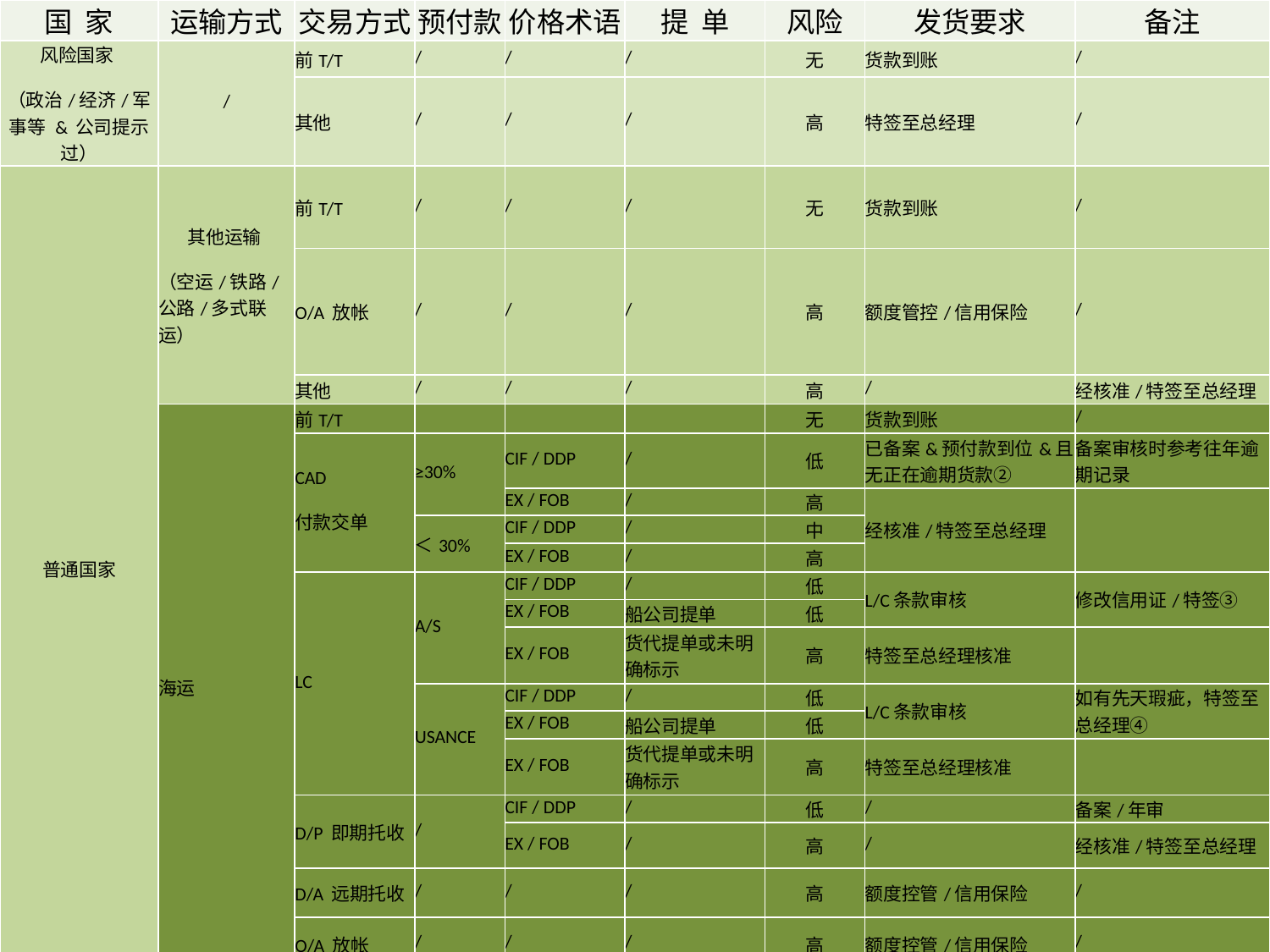

| 国 家 | 运输方式 | 交易方式 | 预付款 | 价格术语 | 提 单 | 风险 | 发货要求 | 备注 |
| --- | --- | --- | --- | --- | --- | --- | --- | --- |
| 风险国家 （政治/经济/军事等 & 公司提示过） | / | 前T/T | / | / | / | 无 | 货款到账 | / |
|  |  | 其他 | / | / | / | 高 | 特签至总经理 | / |
| 普通国家 | 其他运输 （空运/铁路/ 公路/多式联运） | 前T/T | / | / | / | 无 | 货款到账 | / |
|  |  | O/A 放帐 | / | / | / | 高 | 额度管控/信用保险 | / |
|  |  | 其他 | / | / | / | 高 | / | 经核准/特签至总经理 |
|  | 海运 | 前T/T |  |  |  | 无 | 货款到账 | / |
|  |  | CAD 付款交单 | ≥30% | CIF / DDP | / | 低 | 已备案&预付款到位&且无正在逾期货款② | 备案审核时参考往年逾期记录 |
|  |  |  |  | EX / FOB | / | 高 | 经核准/特签至总经理 |  |
|  |  |  | ＜30% | CIF / DDP | / | 中 |  |  |
|  |  |  |  | EX / FOB | / | 高 |  |  |
|  |  | LC | A/S | CIF / DDP | / | 低 | L/C条款审核 | 修改信用证/特签③ |
|  |  |  |  | EX / FOB | 船公司提单 | 低 |  |  |
|  |  |  |  | EX / FOB | 货代提单或未明确标示 | 高 | 特签至总经理核准 |  |
|  |  |  | USANCE | CIF / DDP | / | 低 | L/C条款审核 | 如有先天瑕疵，特签至总经理④ |
|  |  |  |  | EX / FOB | 船公司提单 | 低 |  |  |
|  |  |  |  | EX / FOB | 货代提单或未明确标示 | 高 | 特签至总经理核准 |  |
|  |  | D/P 即期托收 | / | CIF / DDP | / | 低 | / | 备案/年审 |
|  |  |  |  | EX / FOB | / | 高 | / | 经核准/特签至总经理 |
|  |  | D/A 远期托收 | / | / | / | 高 | 额度控管/信用保险 | / |
|  |  | O/A 放帐 | / | / | / | 高 | 额度控管/信用保险 | / |